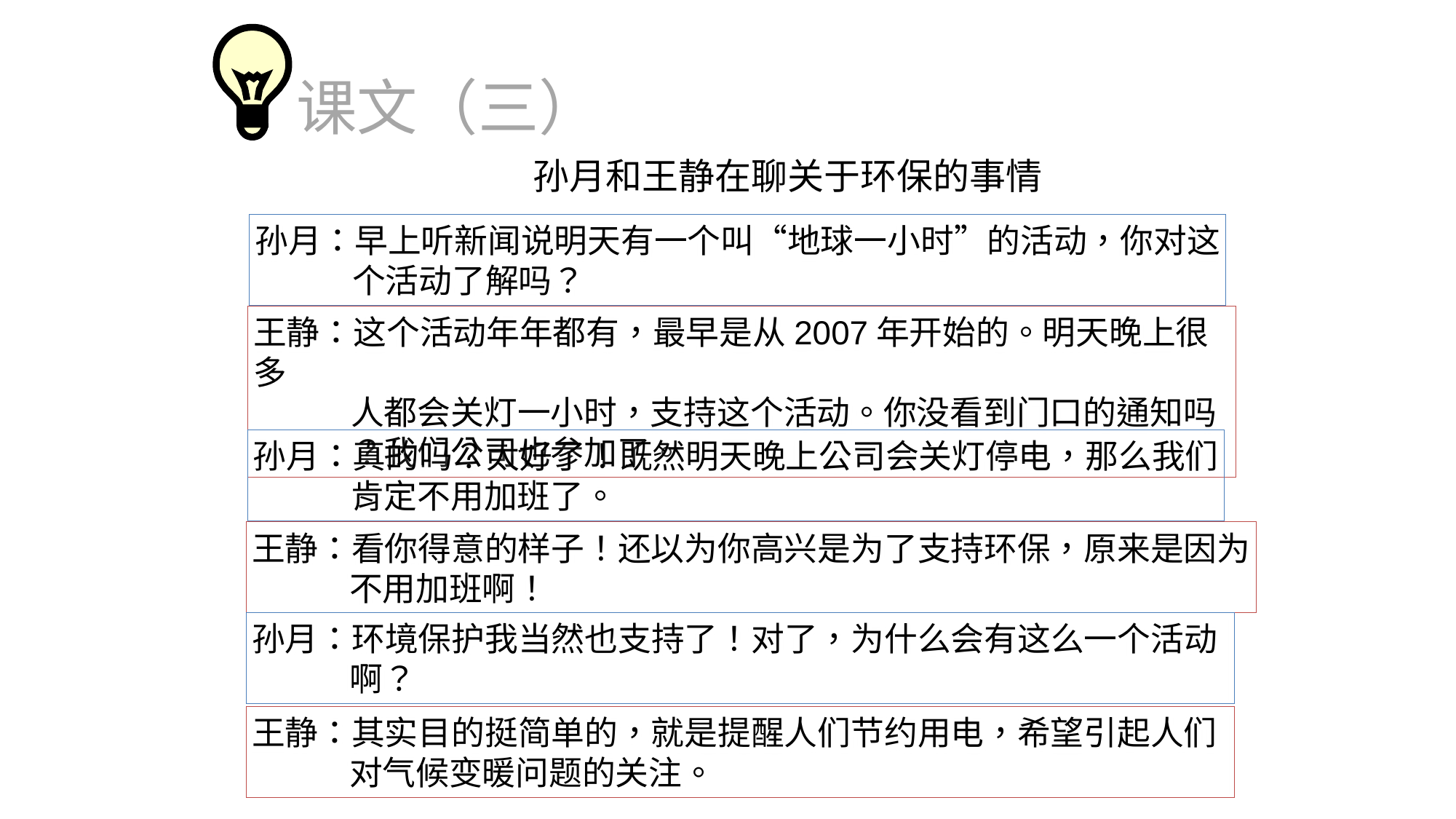

课文（三）
孙月和王静在聊关于环保的事情
孙月：早上听新闻说明天有一个叫“地球一小时”的活动，你对这
            个活动了解吗？
王静：这个活动年年都有，最早是从2007年开始的。明天晚上很多
            人都会关灯一小时，支持这个活动。你没看到门口的通知吗
            ？我们公司也参加了。
孙月：真的吗？太好了！既然明天晚上公司会关灯停电，那么我们
            肯定不用加班了。
王静：看你得意的样子！还以为你高兴是为了支持环保，原来是因为
            不用加班啊！
孙月：环境保护我当然也支持了！对了，为什么会有这么一个活动
            啊？
王静：其实目的挺简单的，就是提醒人们节约用电，希望引起人们
            对气候变暖问题的关注。